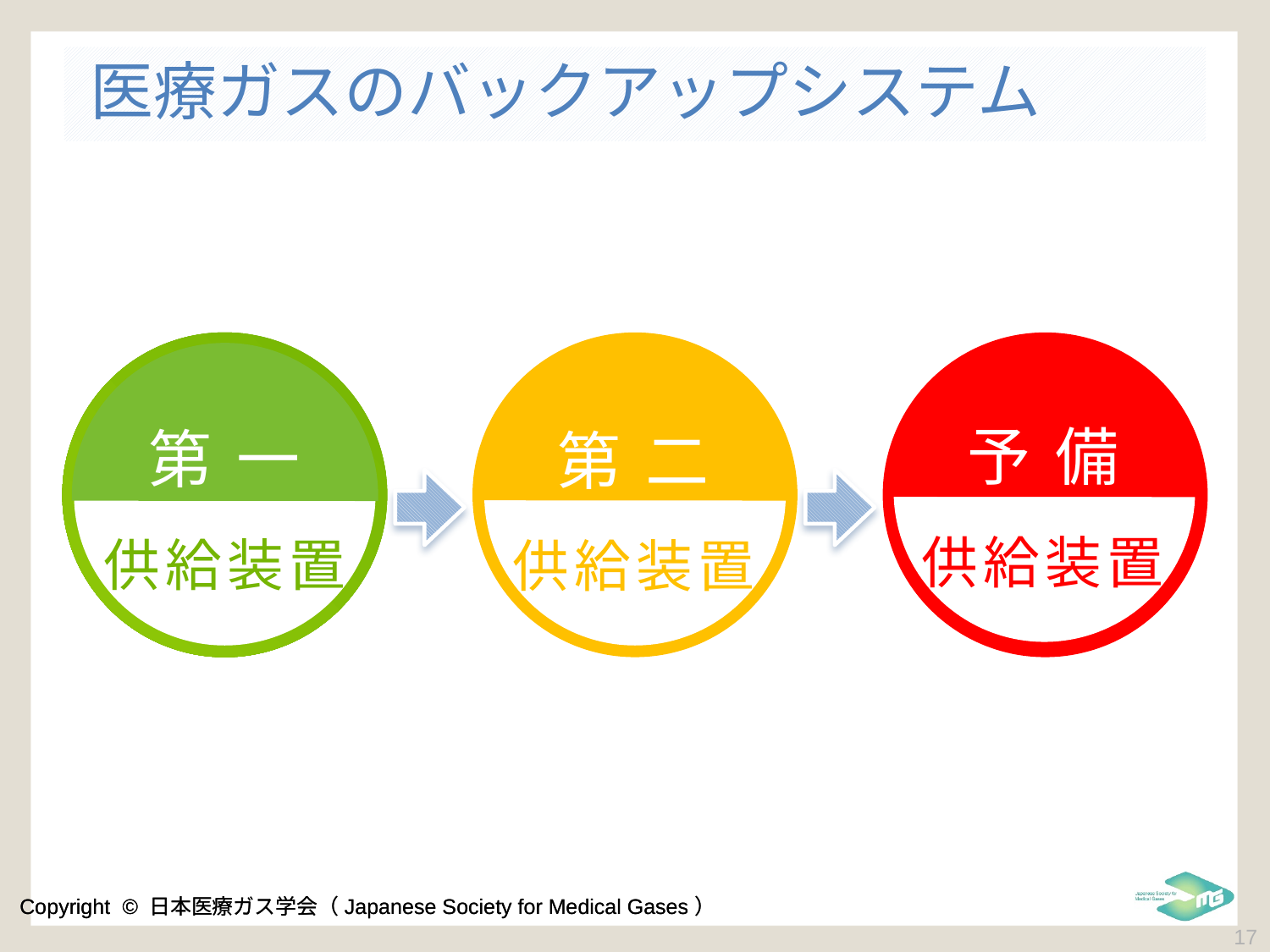

# 医療ガスのバックアップシステム

第 一
供給装置

第 二
供給装置

予 備
供給装置

 17